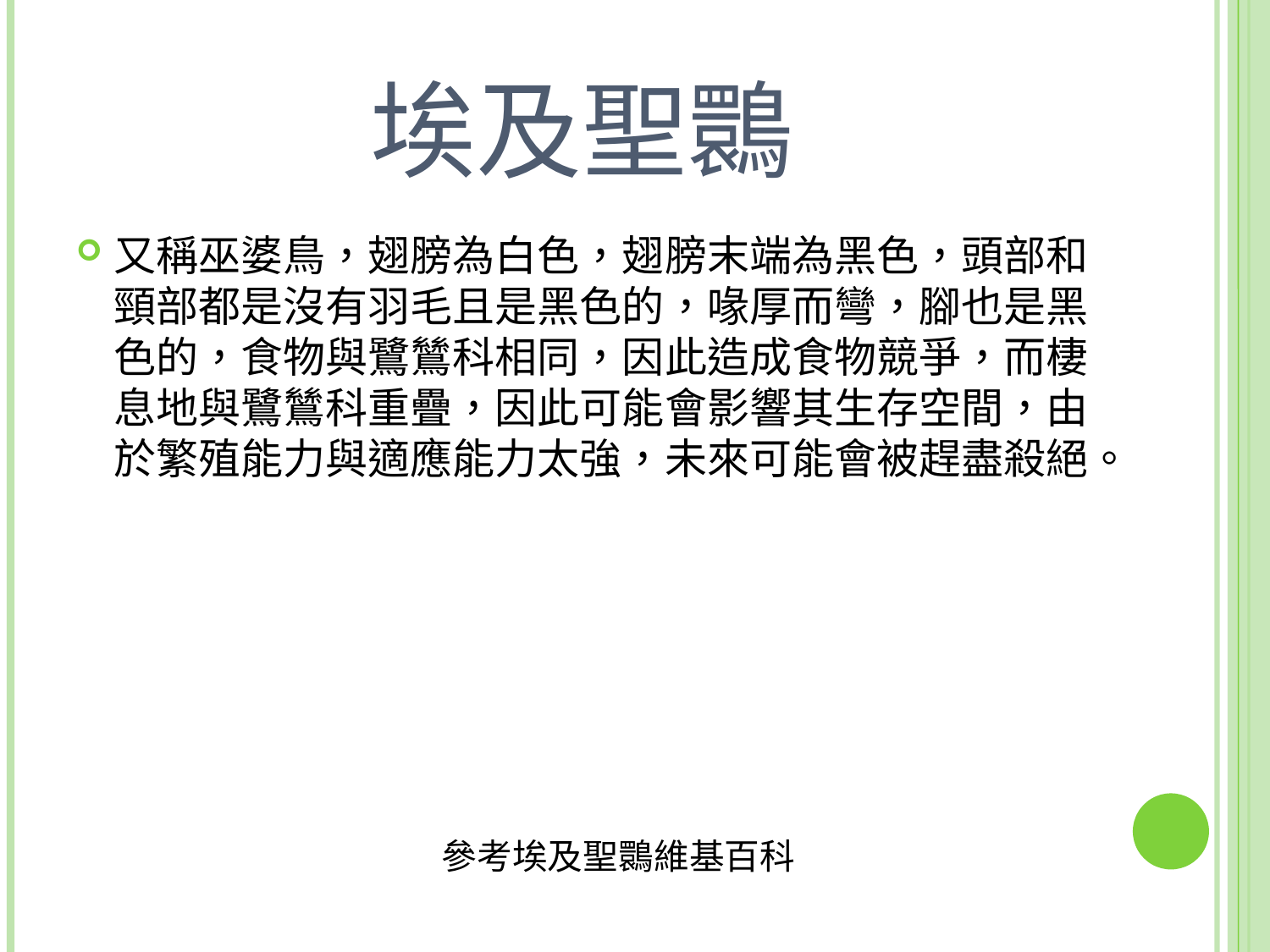

# 埃及聖䴉
又稱巫婆鳥，翅膀為白色，翅膀末端為黑色，頭部和頸部都是沒有羽毛且是黑色的，喙厚而彎，腳也是黑色的，食物與鷺鷥科相同，因此造成食物競爭，而棲息地與鷺鷥科重疊，因此可能會影響其生存空間，由於繁殖能力與適應能力太強，未來可能會被趕盡殺絕。
參考埃及聖䴉維基百科